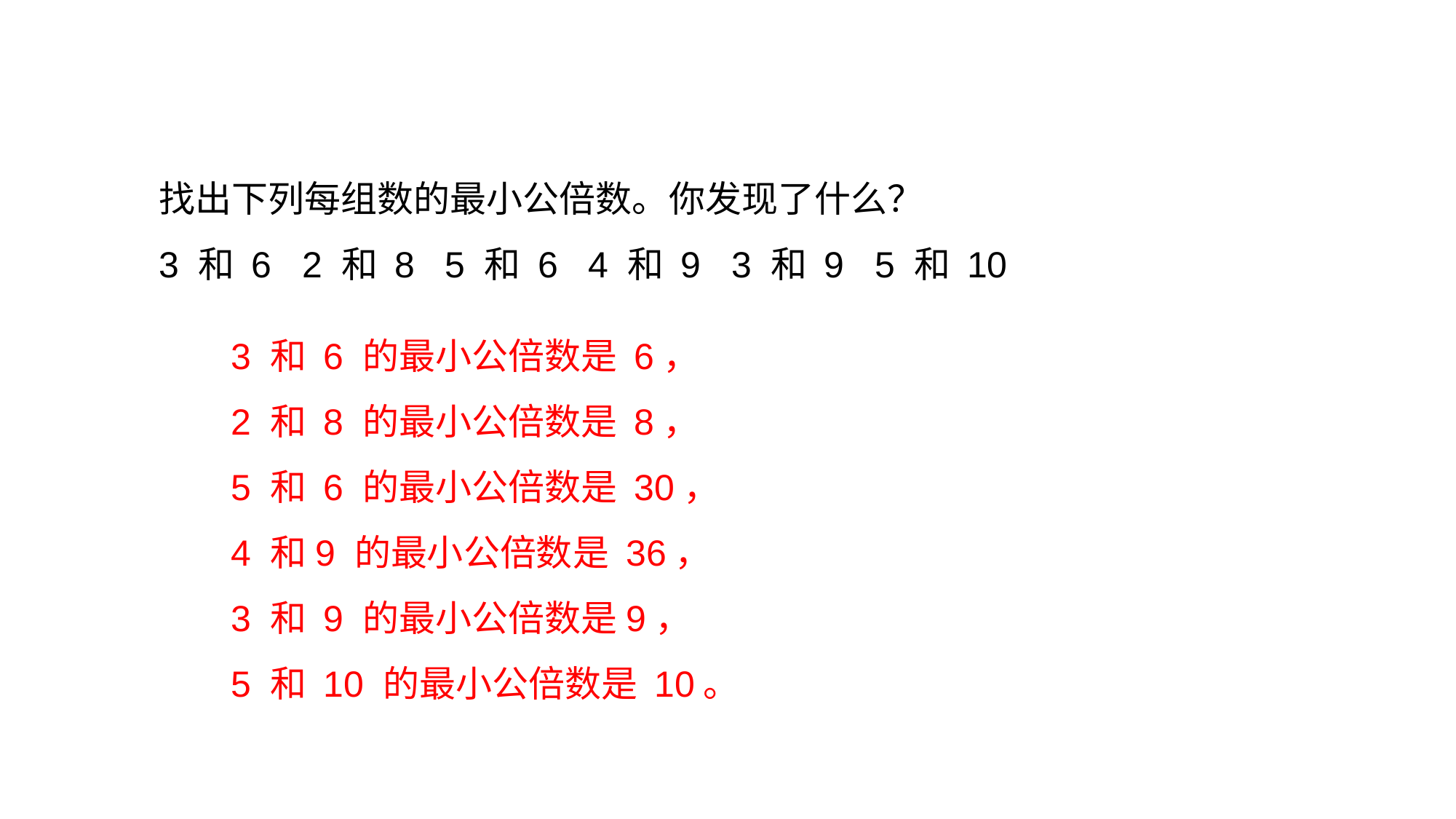

找出下列每组数的最小公倍数。你发现了什么？
3 和 6   2 和 8   5 和 6   4 和 9   3 和 9   5 和 10
3 和 6 的最小公倍数是 6，
2 和 8 的最小公倍数是 8，
5 和 6 的最小公倍数是 30，
4 和9 的最小公倍数是 36，
3 和 9 的最小公倍数是9，
5 和 10 的最小公倍数是 10。